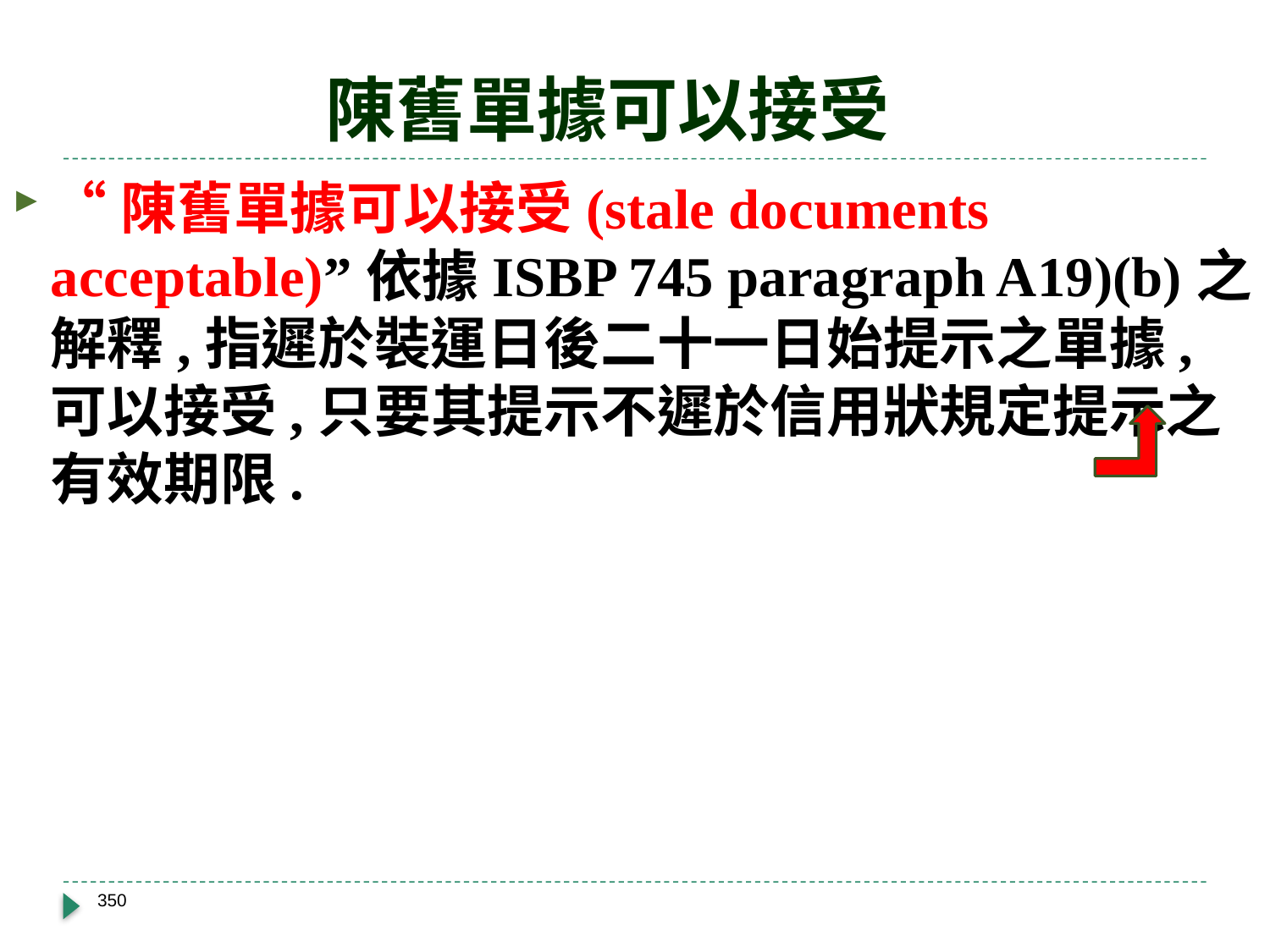

# 陳舊單據可以接受
“陳舊單據可以接受(stale documents acceptable)”依據ISBP 745 paragraph A19)(b)之解釋,指遲於裝運日後二十一日始提示之單據,可以接受,只要其提示不遲於信用狀規定提示之有效期限.

350